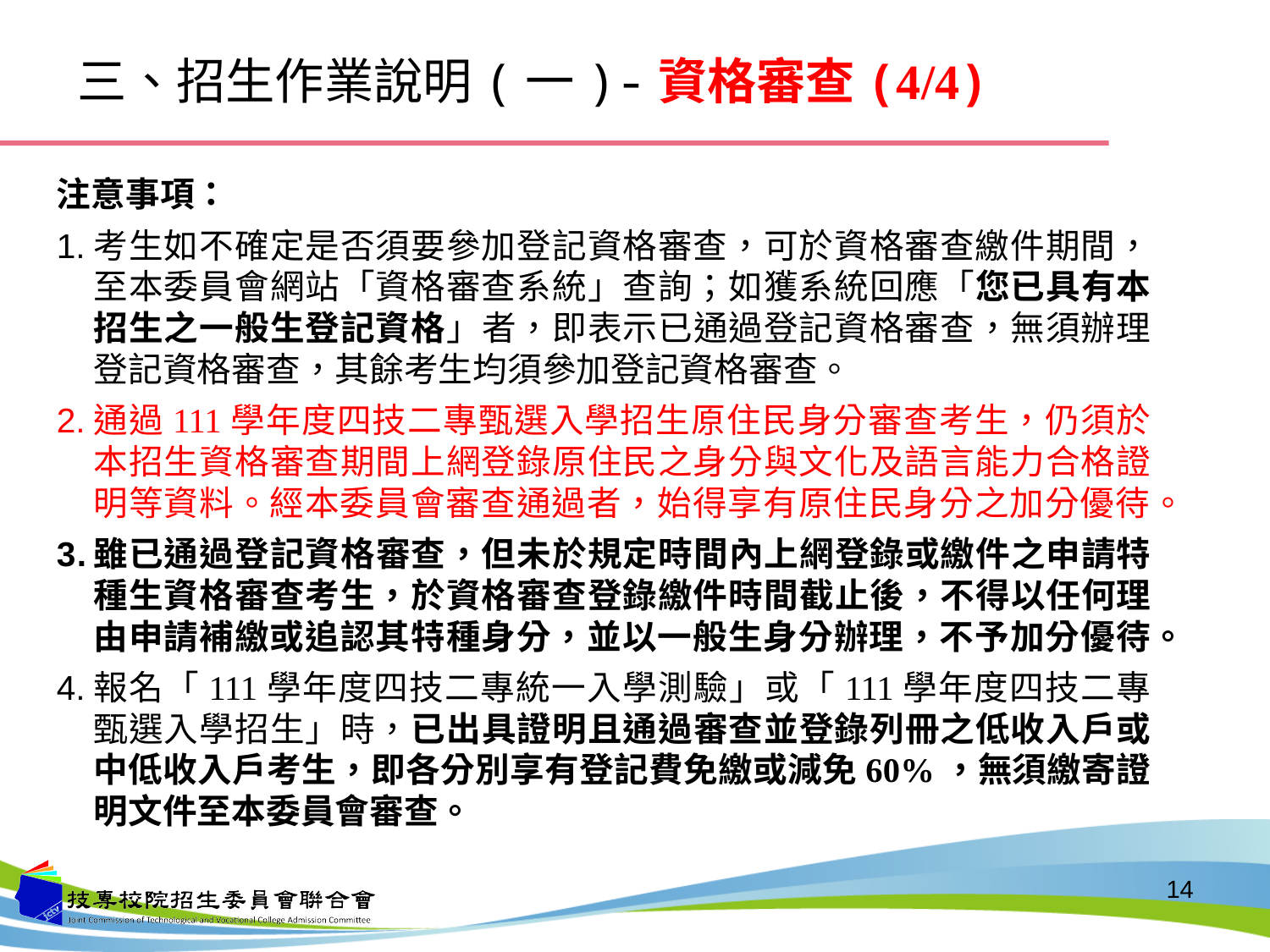

# 三、招生作業說明(一)-資格審查(4/4)
注意事項：
考生如不確定是否須要參加登記資格審查，可於資格審查繳件期間，至本委員會網站「資格審查系統」查詢；如獲系統回應「您已具有本招生之一般生登記資格」者，即表示已通過登記資格審查，無須辦理登記資格審查，其餘考生均須參加登記資格審查。
通過111學年度四技二專甄選入學招生原住民身分審查考生，仍須於本招生資格審查期間上網登錄原住民之身分與文化及語言能力合格證明等資料。經本委員會審查通過者，始得享有原住民身分之加分優待。
雖已通過登記資格審查，但未於規定時間內上網登錄或繳件之申請特種生資格審查考生，於資格審查登錄繳件時間截止後，不得以任何理由申請補繳或追認其特種身分，並以一般生身分辦理，不予加分優待。
報名「111學年度四技二專統一入學測驗」或「111學年度四技二專甄選入學招生」時，已出具證明且通過審查並登錄列冊之低收入戶或中低收入戶考生，即各分別享有登記費免繳或減免60%，無須繳寄證明文件至本委員會審查。

14